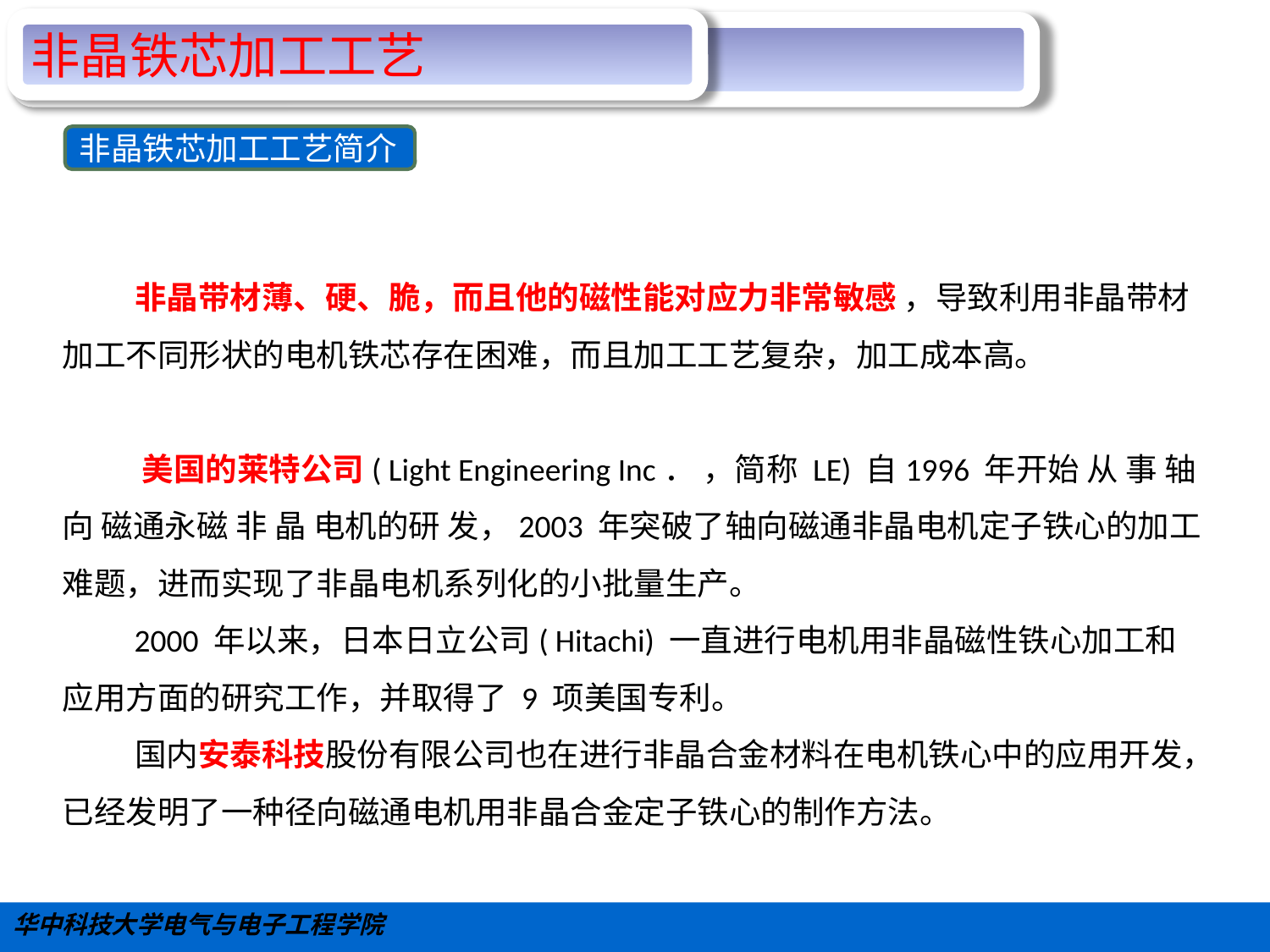

#
非晶铁芯加工工艺
非晶铁芯加工工艺简介
         非晶带材薄、硬、脆，而且他的磁性能对应力非常敏感 ，导致利用非晶带材加工不同形状的电机铁芯存在困难，而且加工工艺复杂，加工成本高。

          美国的莱特公司( Light Engineering Inc． ，简称 LE) 自1996 年开始 从 事 轴 向 磁通永磁 非 晶 电机的研 发，2003 年突破了轴向磁通非晶电机定子铁心的加工难题，进而实现了非晶电机系列化的小批量生产。
          2000 年以来，日本日立公司( Hitachi) 一直进行电机用非晶磁性铁心加工和应用方面的研究工作，并取得了 9 项美国专利。
         国内安泰科技股份有限公司也在进行非晶合金材料在电机铁心中的应用开发，已经发明了一种径向磁通电机用非晶合金定子铁心的制作方法。
华中科技大学电气与电子工程学院